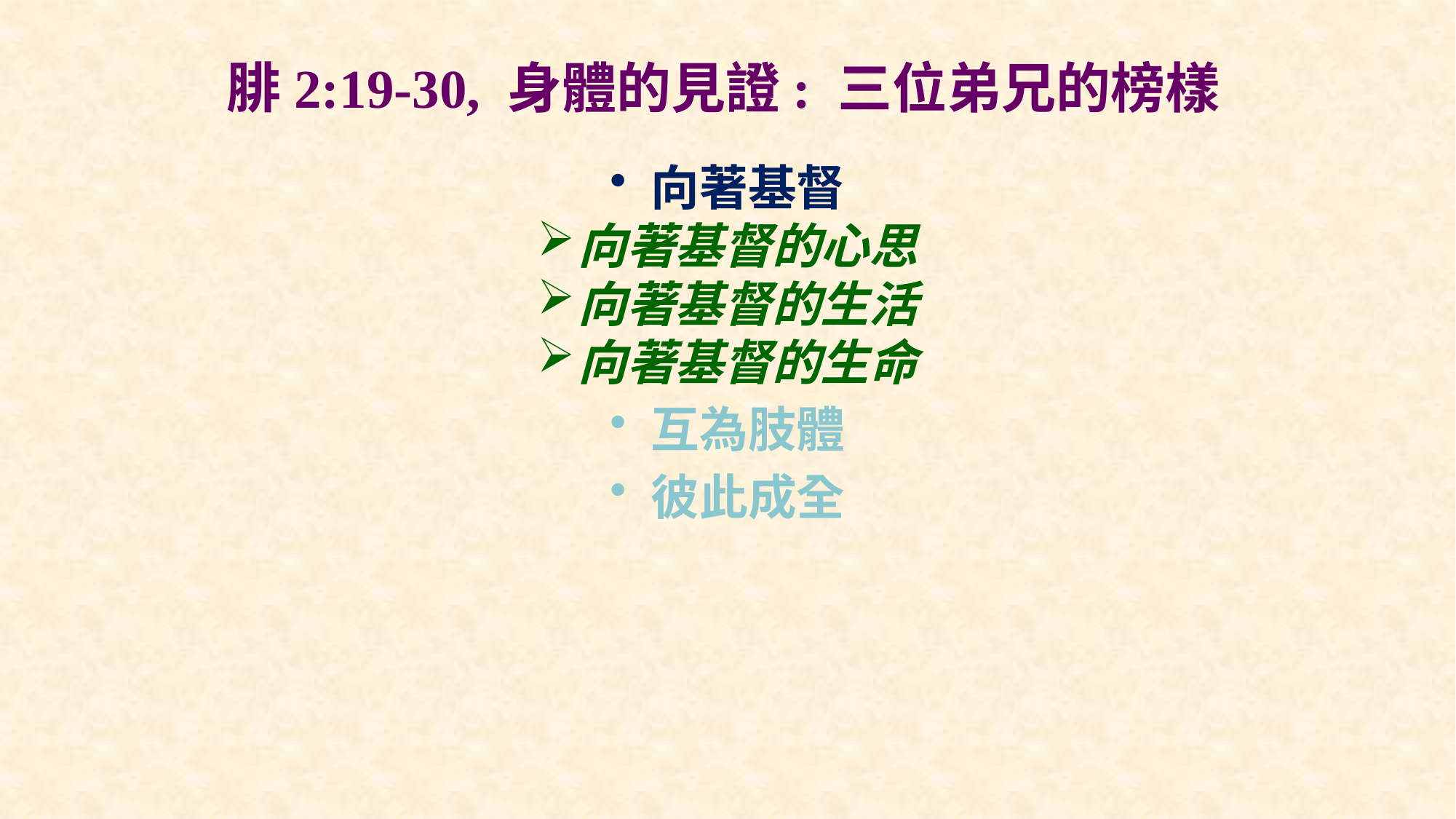

# 腓2:19-30, 身體的見證: 三位弟兄的榜樣
向著基督
向著基督的心思
向著基督的生活
向著基督的生命
互為肢體
彼此成全